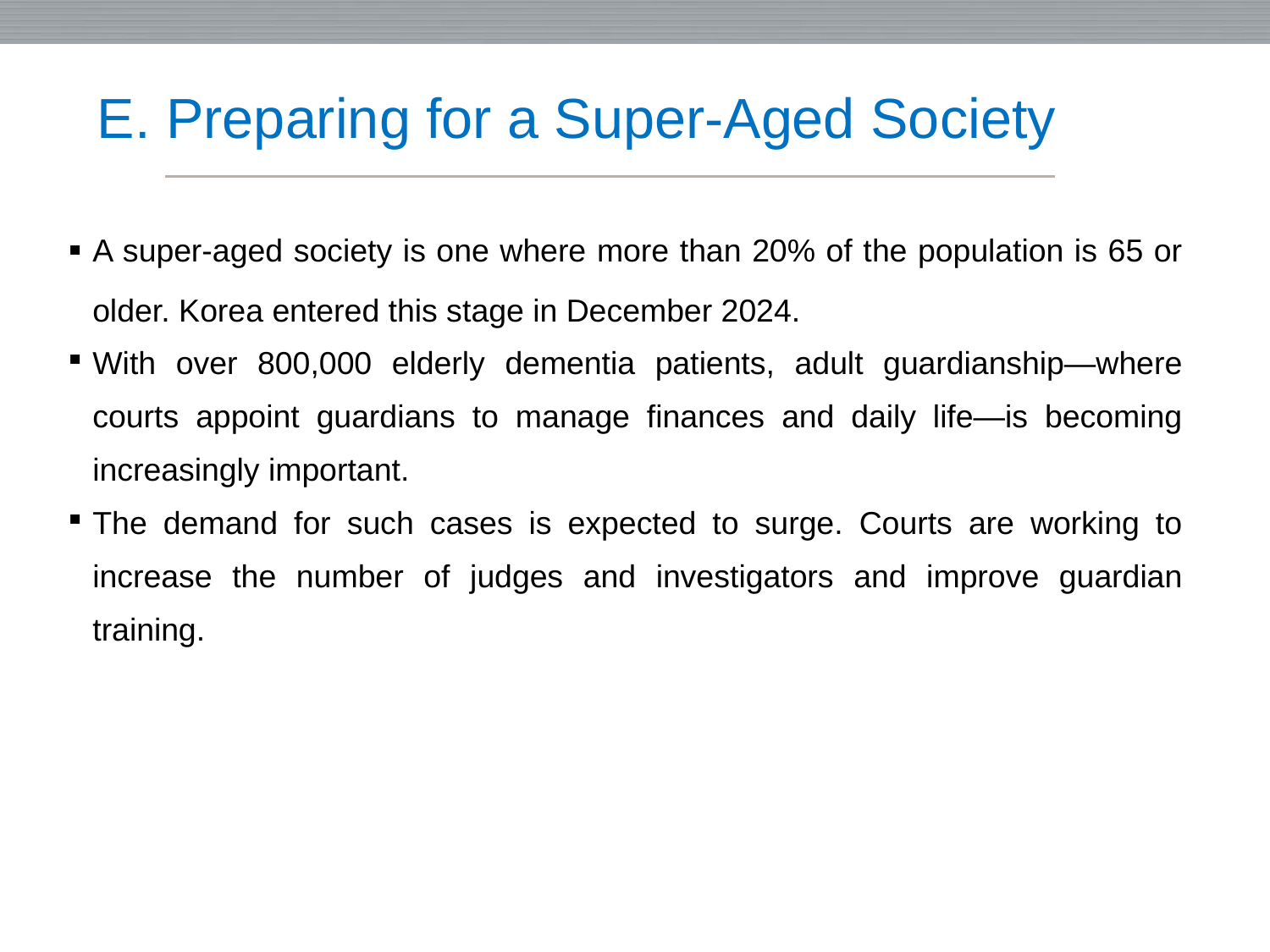

특례법 입법 경위와 목적
﻿E. Preparing for a Super-Aged Society
| ﻿A super-aged society is one where more than 20% of the population is 65 or older. Korea entered this stage in December 2024. With over 800,000 elderly dementia patients, adult guardianship—where courts appoint guardians to manage finances and daily life—is becoming increasingly important. The demand for such cases is expected to surge. Courts are working to increase the number of judges and investigators and improve guardian training. |
| --- |